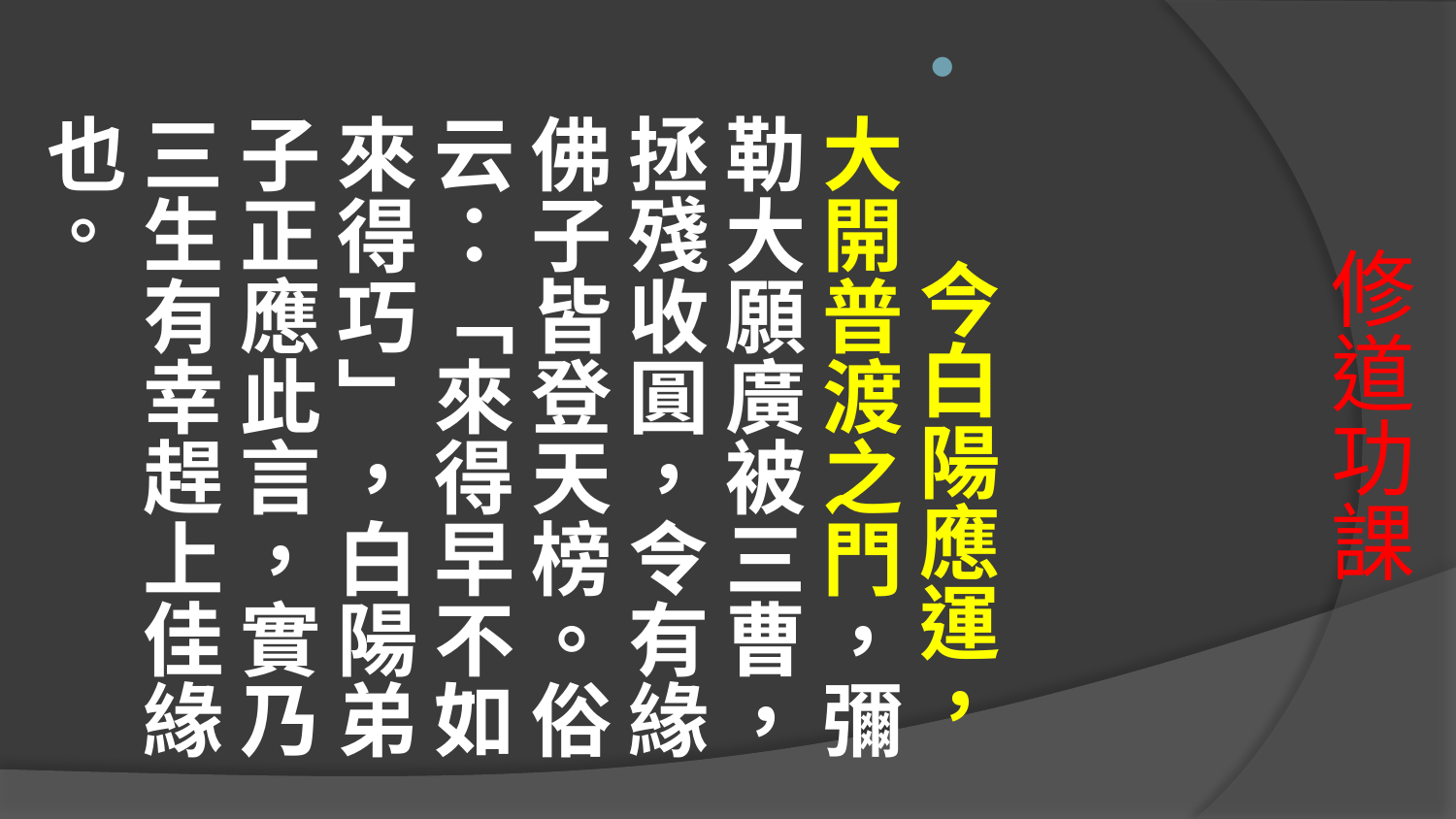

今白陽應運，大開普渡之門，彌勒大願廣被三曹，拯殘收圓，令有緣佛子皆登天榜。俗云：「來得早不如來得巧」，白陽弟子正應此言，實乃三生有幸趕上佳緣也。
# 修道功課